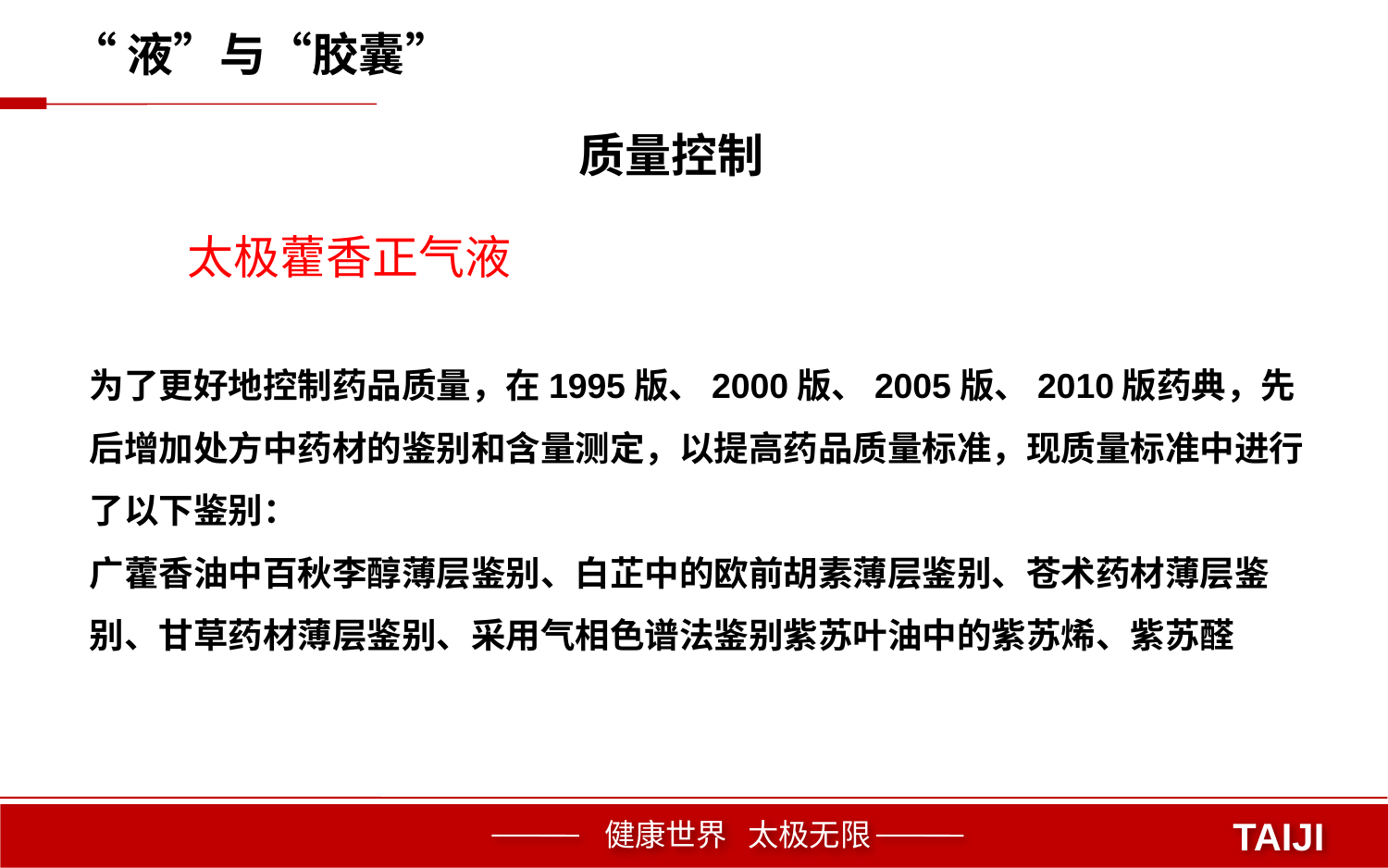

“液”与“胶囊”
质量控制
太极藿香正气液
为了更好地控制药品质量，在1995版、2000版、2005版、2010版药典，先后增加处方中药材的鉴别和含量测定，以提高药品质量标准，现质量标准中进行了以下鉴别：
广藿香油中百秋李醇薄层鉴别、白芷中的欧前胡素薄层鉴别、苍术药材薄层鉴别、甘草药材薄层鉴别、采用气相色谱法鉴别紫苏叶油中的紫苏烯、紫苏醛